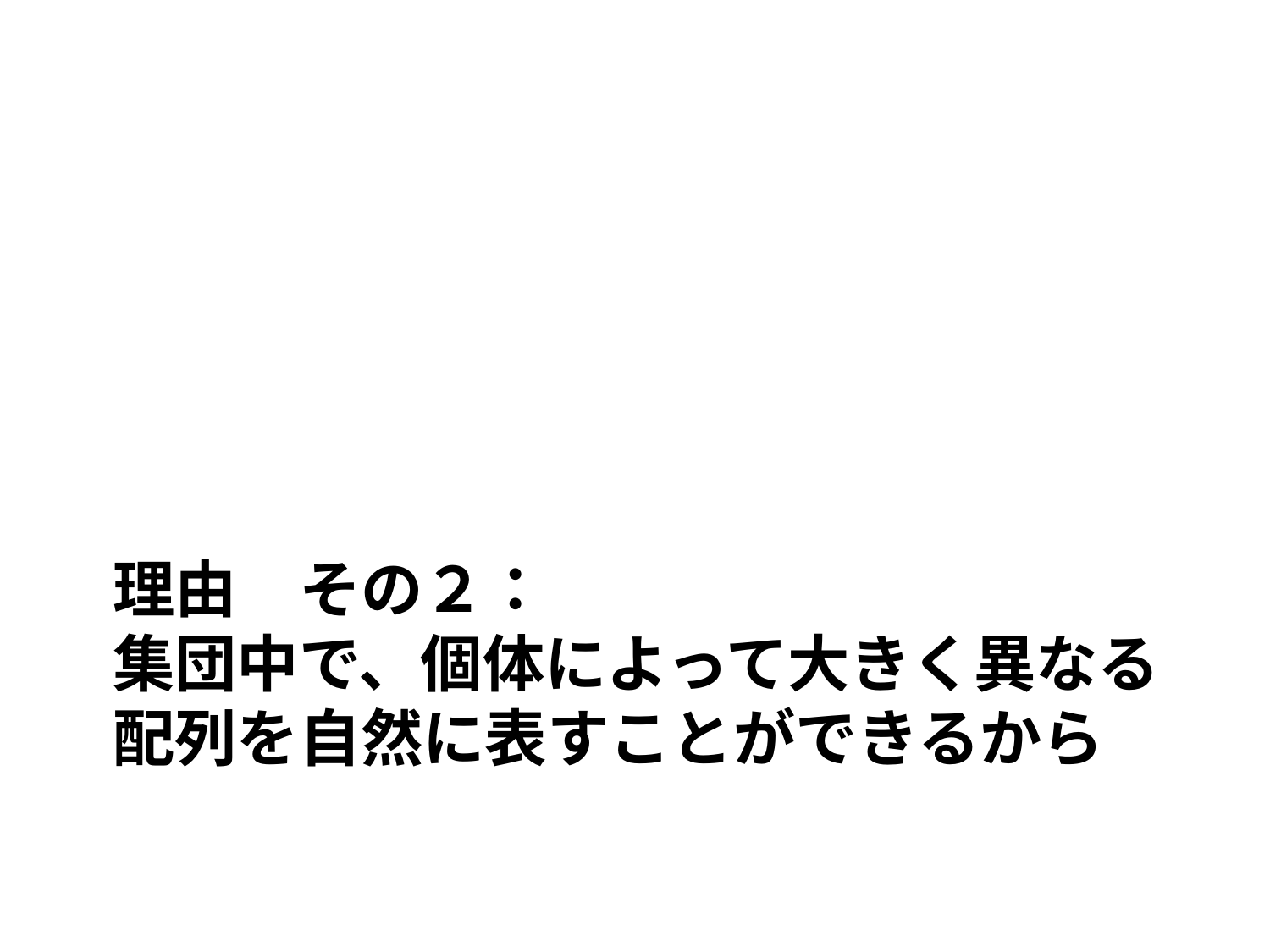

# 理由　その２： 集団中で、個体によって大きく異なる配列を自然に表すことができるから